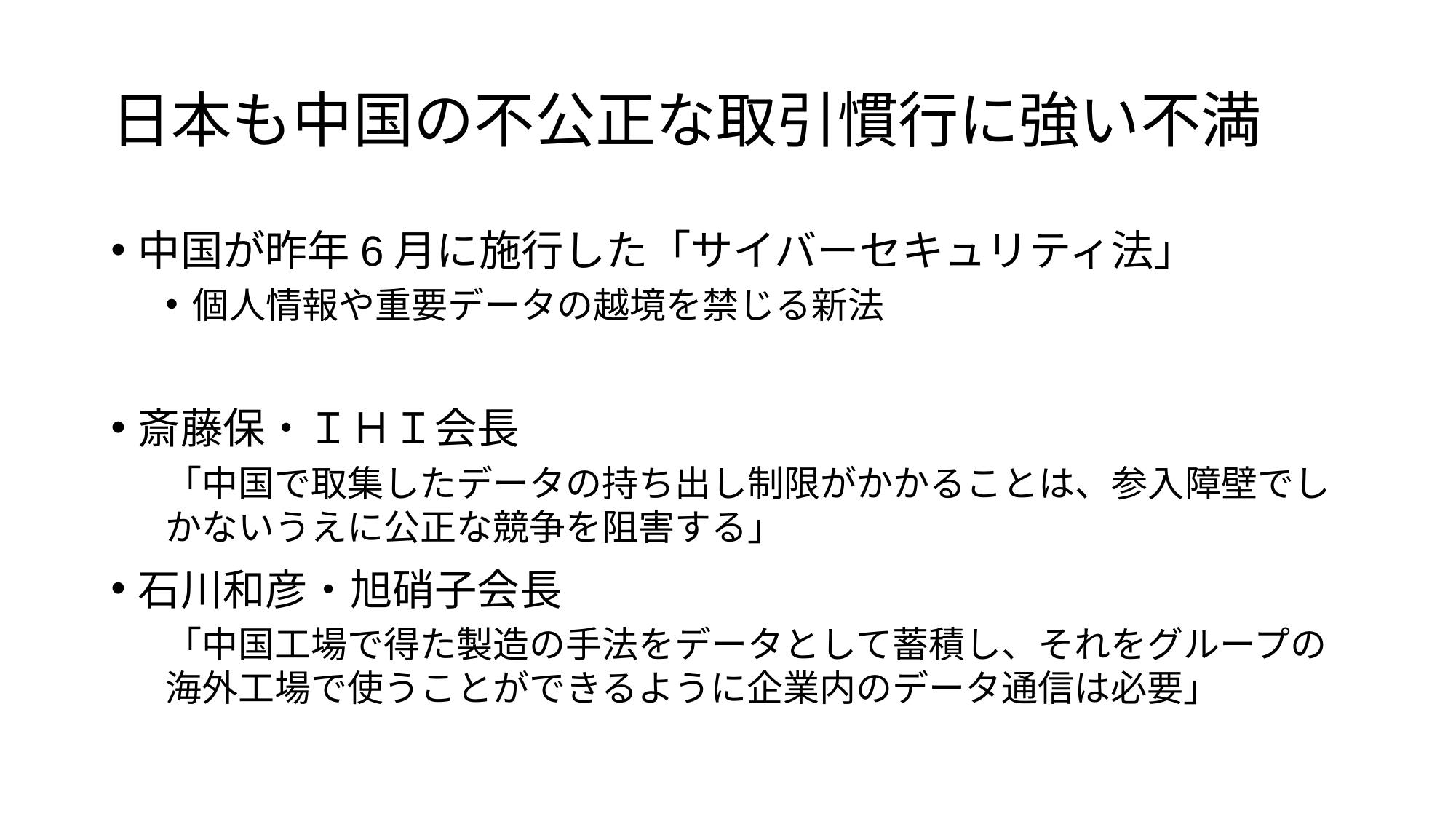

# 日本も中国の不公正な取引慣行に強い不満
中国が昨年6月に施行した「サイバーセキュリティ法」
個人情報や重要データの越境を禁じる新法

斎藤保・ＩＨＩ会長
「中国で取集したデータの持ち出し制限がかかることは、参入障壁でしかないうえに公正な競争を阻害する」
石川和彦・旭硝子会長
「中国工場で得た製造の手法をデータとして蓄積し、それをグループの海外工場で使うことができるように企業内のデータ通信は必要」